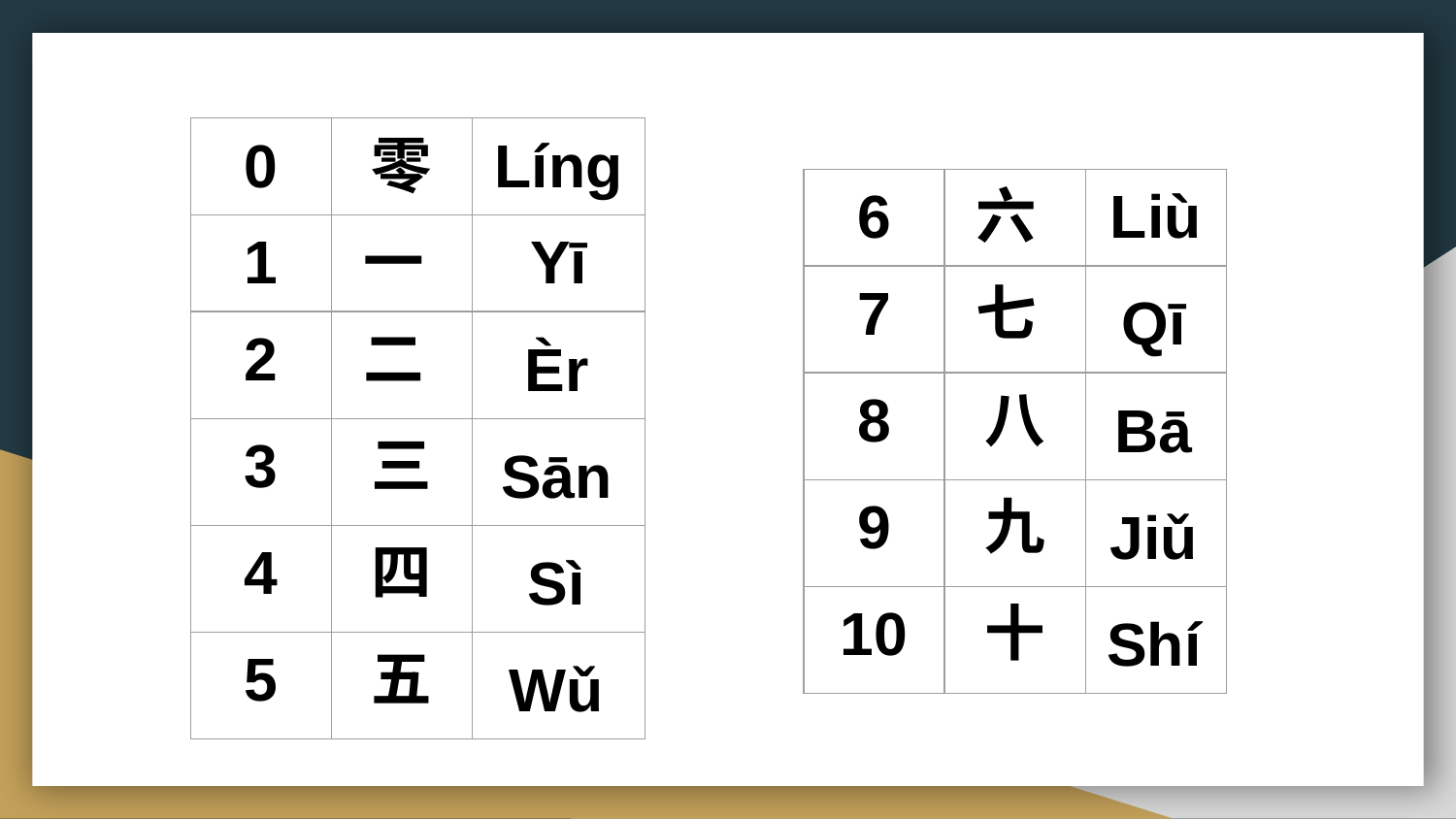

| 0 | 零 | Líng |
| --- | --- | --- |
| 1 | 一 | Yī |
| 2 | 二 | Èr |
| 3 | 三 | Sān |
| 4 | 四 | Sì |
| 5 | 五 | Wǔ |
| 6 | 六 | Liù |
| --- | --- | --- |
| 7 | 七 | Qī |
| 8 | 八 | Bā |
| 9 | 九 | Jiǔ |
| 10 | 十 | Shí |